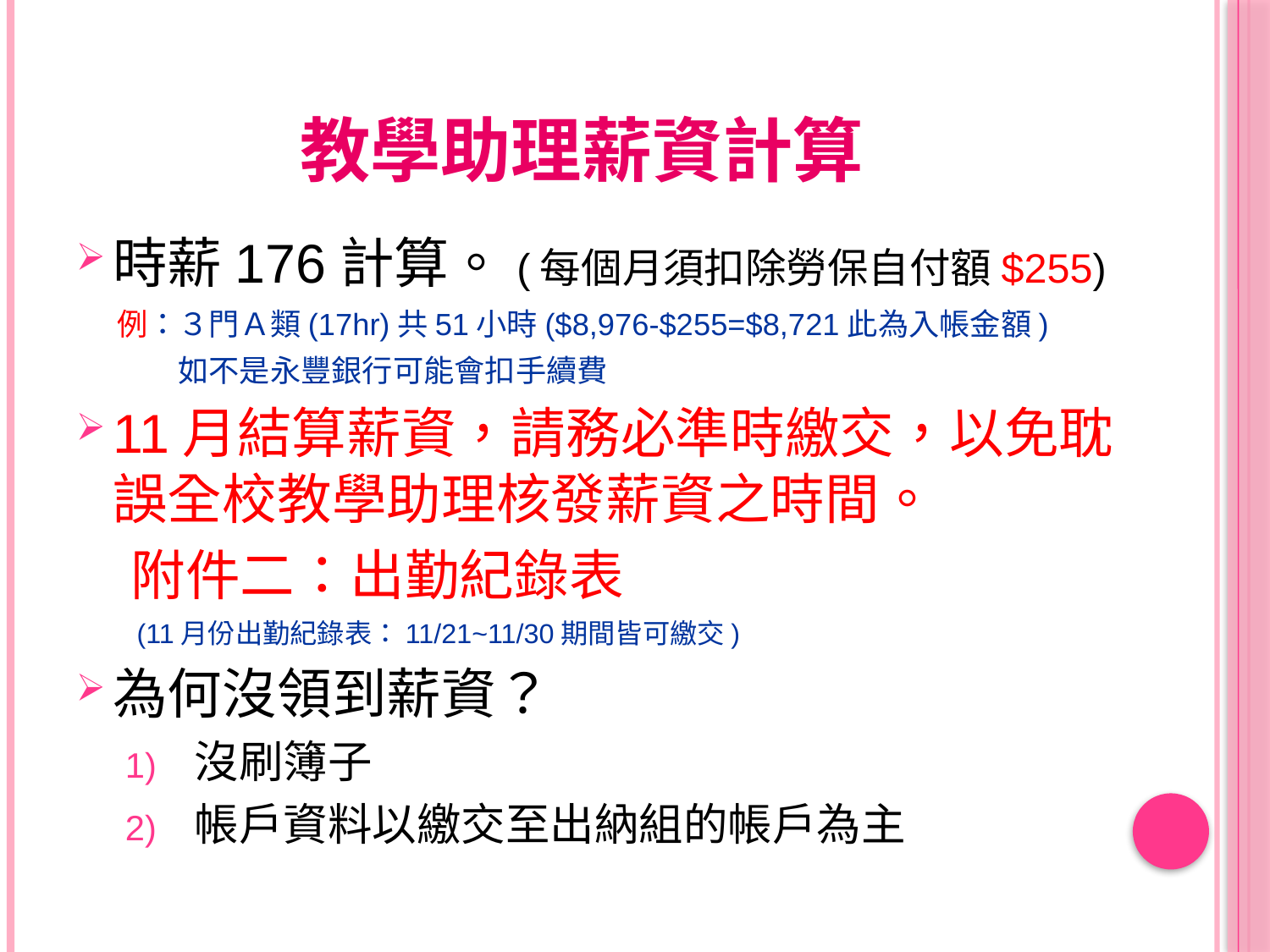

# 教學助理薪資計算
時薪176計算。(每個月須扣除勞保自付額$255)
     例：３門Ａ類(17hr)共51小時($8,976-$255=$8,721此為入帳金額)
              如不是永豐銀行可能會扣手續費
11月結算薪資，請務必準時繳交，以免耽誤全校教學助理核發薪資之時間。
　附件二：出勤紀錄表
        (11月份出勤紀錄表：11/21~11/30期間皆可繳交)
為何沒領到薪資？
沒刷簿子
帳戶資料以繳交至出納組的帳戶為主